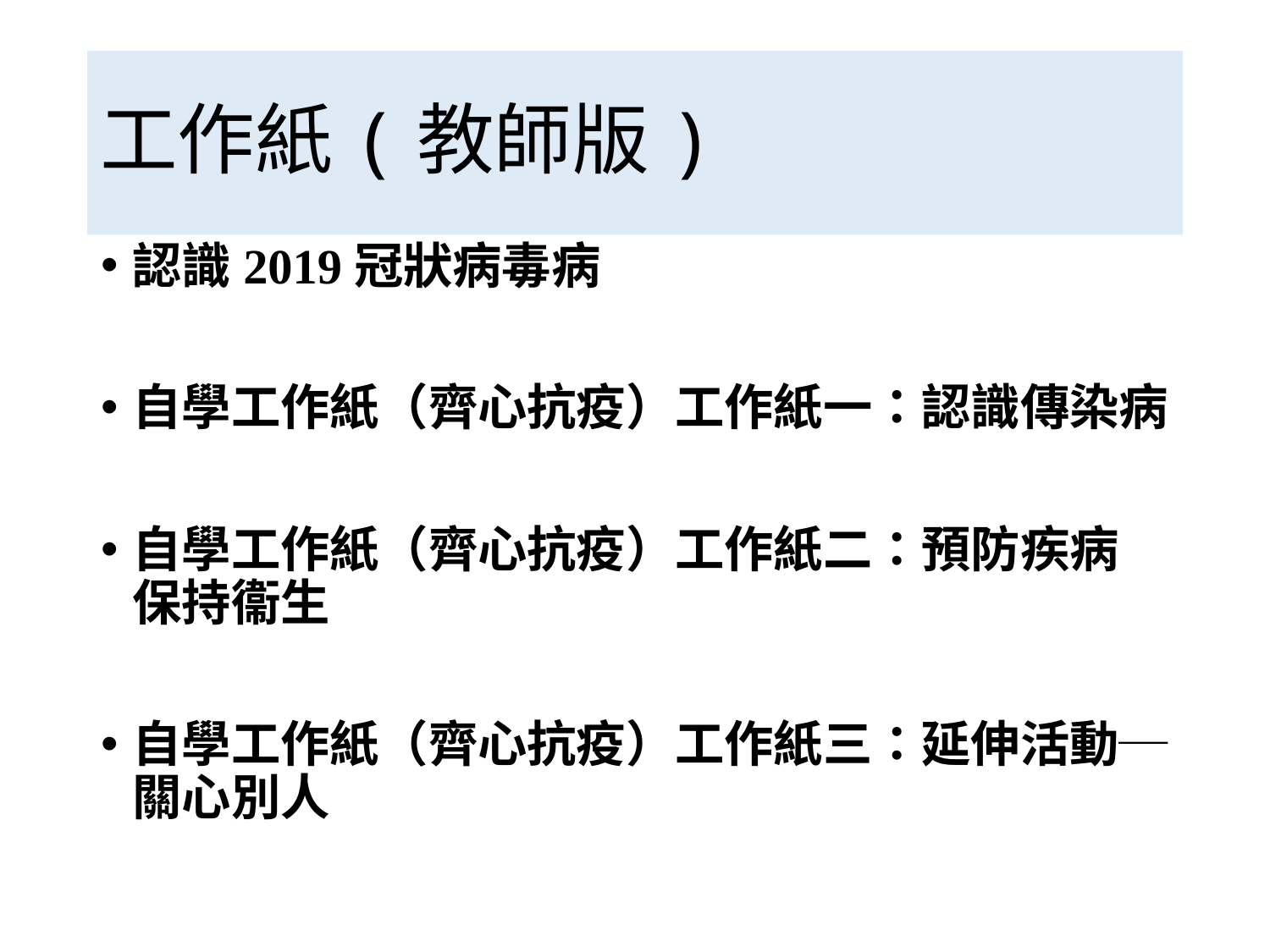

# 工作紙(教師版)
認識2019冠狀病毒病

自學工作紙（齊心抗疫）工作紙一：認識傳染病

自學工作紙（齊心抗疫）工作紙二：預防疾病 保持衞生

自學工作紙（齊心抗疫）工作紙三：延伸活動─關心別人